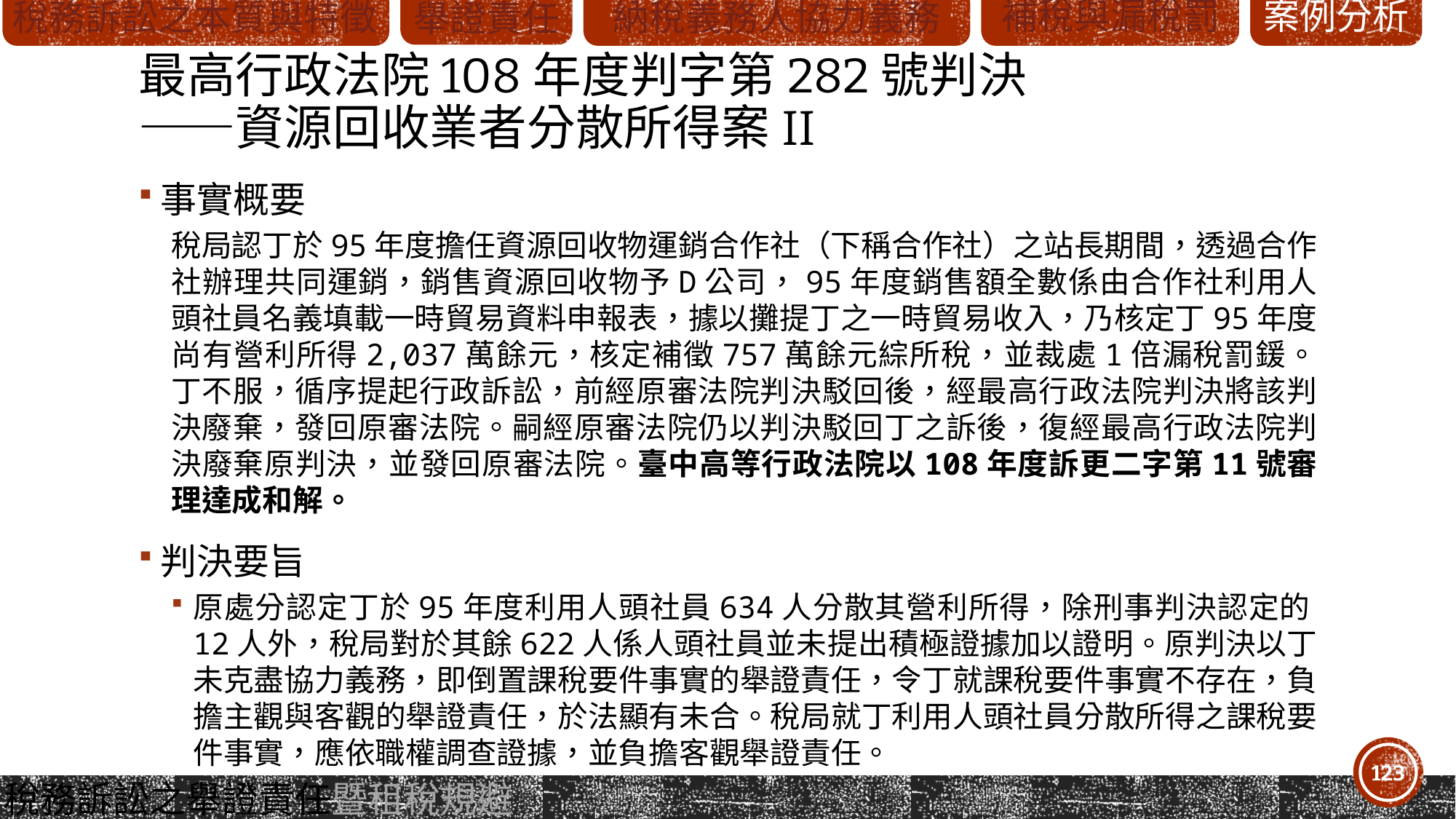

# 最高行政法院108年度判字第282號判決 ——資源回收業者分散所得案II
事實概要
稅局認丁於95年度擔任資源回收物運銷合作社（下稱合作社）之站長期間，透過合作社辦理共同運銷，銷售資源回收物予D公司，95年度銷售額全數係由合作社利用人頭社員名義填載一時貿易資料申報表，據以攤提丁之一時貿易收入，乃核定丁95年度尚有營利所得2,037萬餘元，核定補徵757萬餘元綜所稅，並裁處1倍漏稅罰鍰。丁不服，循序提起行政訴訟，前經原審法院判決駁回後，經最高行政法院判決將該判決廢棄，發回原審法院。嗣經原審法院仍以判決駁回丁之訴後，復經最高行政法院判決廢棄原判決，並發回原審法院。臺中高等行政法院以108年度訴更二字第11號審理達成和解。
判決要旨
原處分認定丁於95年度利用人頭社員634人分散其營利所得，除刑事判決認定的12人外，稅局對於其餘622人係人頭社員並未提出積極證據加以證明。原判決以丁未克盡協力義務，即倒置課稅要件事實的舉證責任，令丁就課稅要件事實不存在，負擔主觀與客觀的舉證責任，於法顯有未合。稅局就丁利用人頭社員分散所得之課稅要件事實，應依職權調查證據，並負擔客觀舉證責任。
123